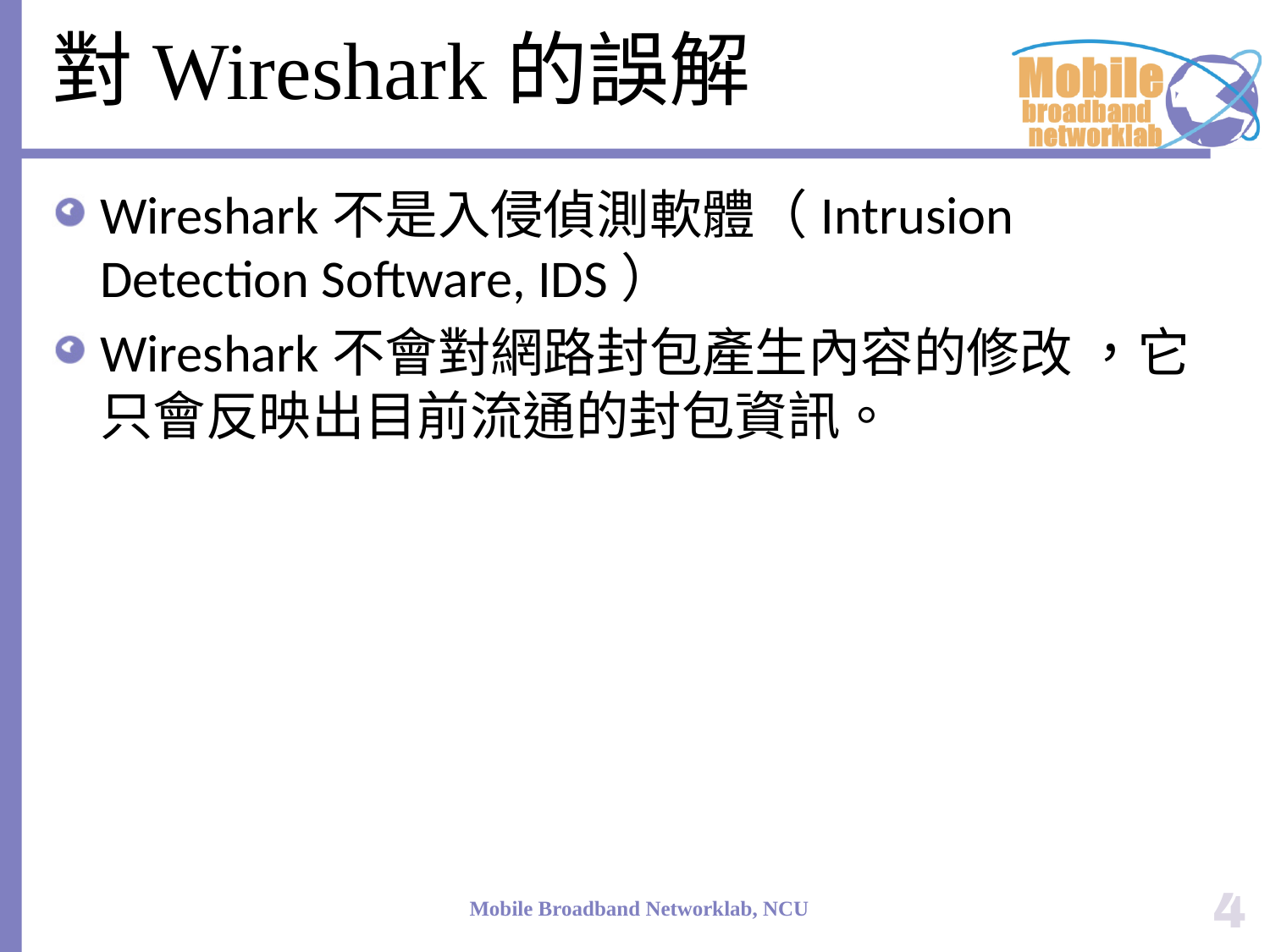

# 對Wireshark的誤解
Wireshark不是入侵偵測軟體（Intrusion Detection Software, IDS）
Wireshark不會對網路封包產生內容的修改 ，它只會反映出目前流通的封包資訊。

4